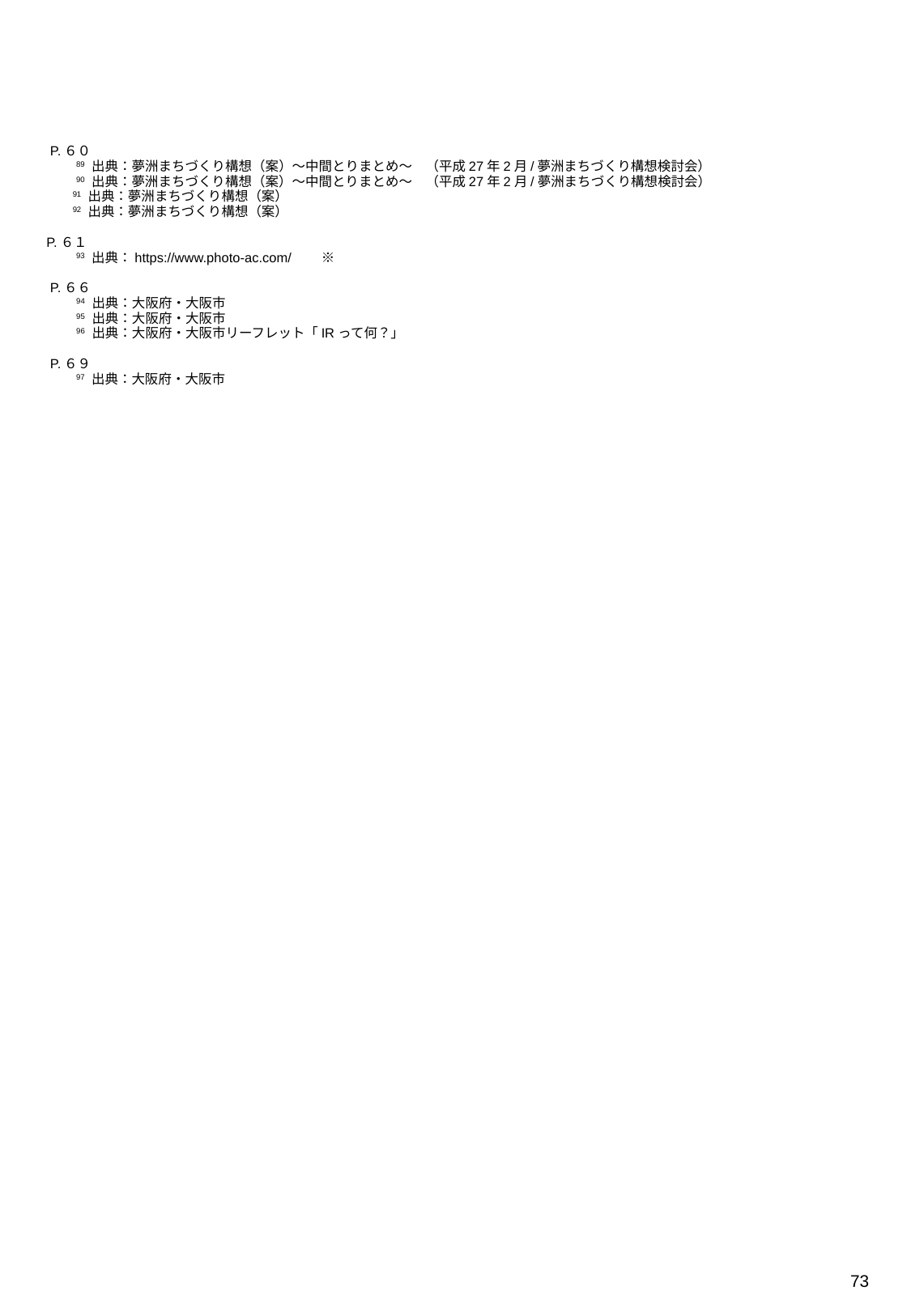

P.６０
　　89 出典：夢洲まちづくり構想（案）～中間とりまとめ～　（平成27年2月/夢洲まちづくり構想検討会）
　　90 出典：夢洲まちづくり構想（案）～中間とりまとめ～　（平成27年2月/夢洲まちづくり構想検討会）
　　　91 出典：夢洲まちづくり構想（案）
　　　92 出典：夢洲まちづくり構想（案）

P.６１
　　93 出典：https://www.photo-ac.com/　　※

 P.６６
　　94 出典：大阪府・大阪市
　　95 出典：大阪府・大阪市
　　96 出典：大阪府・大阪市リーフレット「IRって何？」

 P.６９
　　97 出典：大阪府・大阪市

73